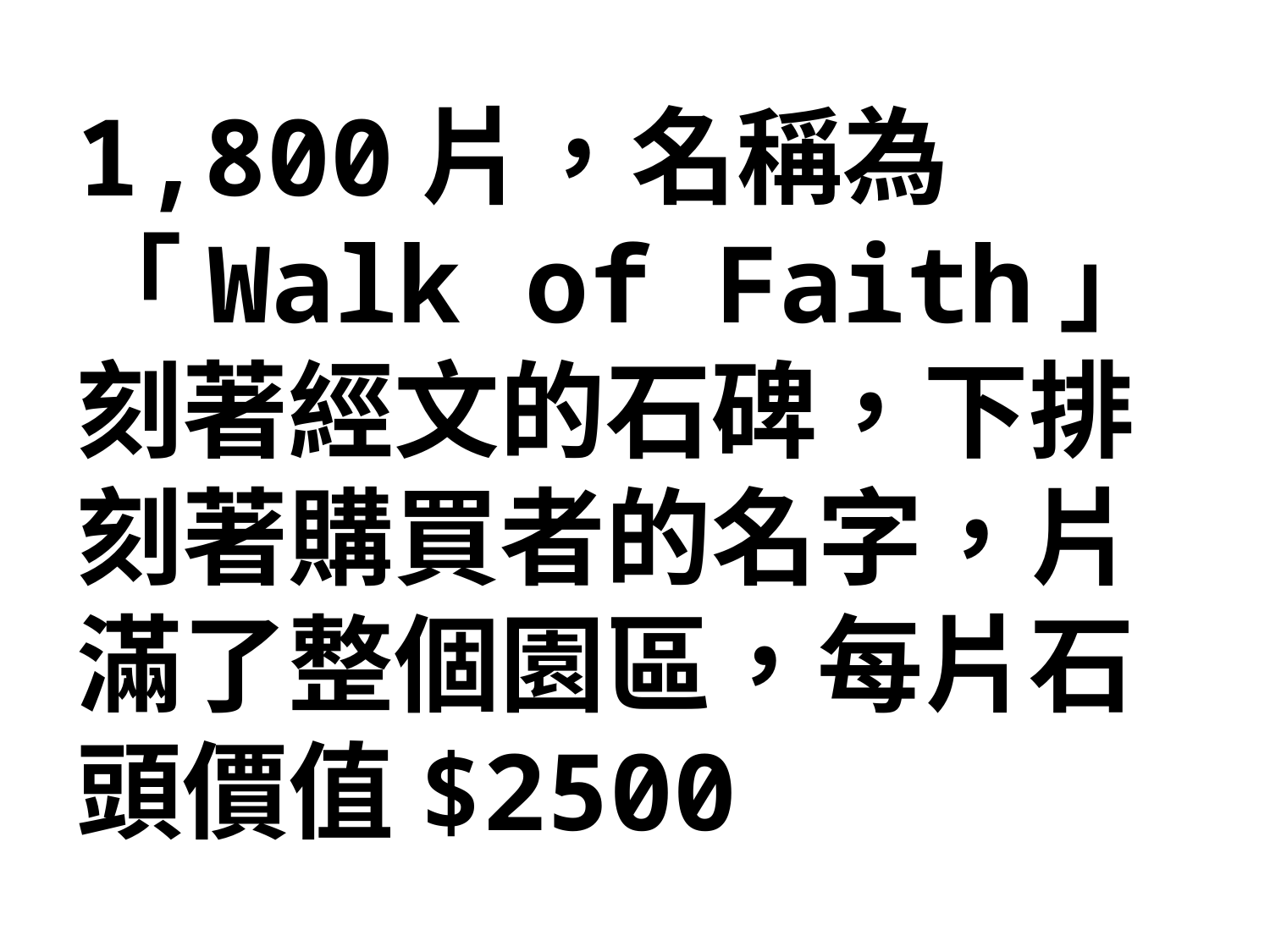

# 1,800片，名稱為「Walk of Faith」刻著經文的石碑，下排刻著購買者的名字，片滿了整個園區，每片石頭價值$2500